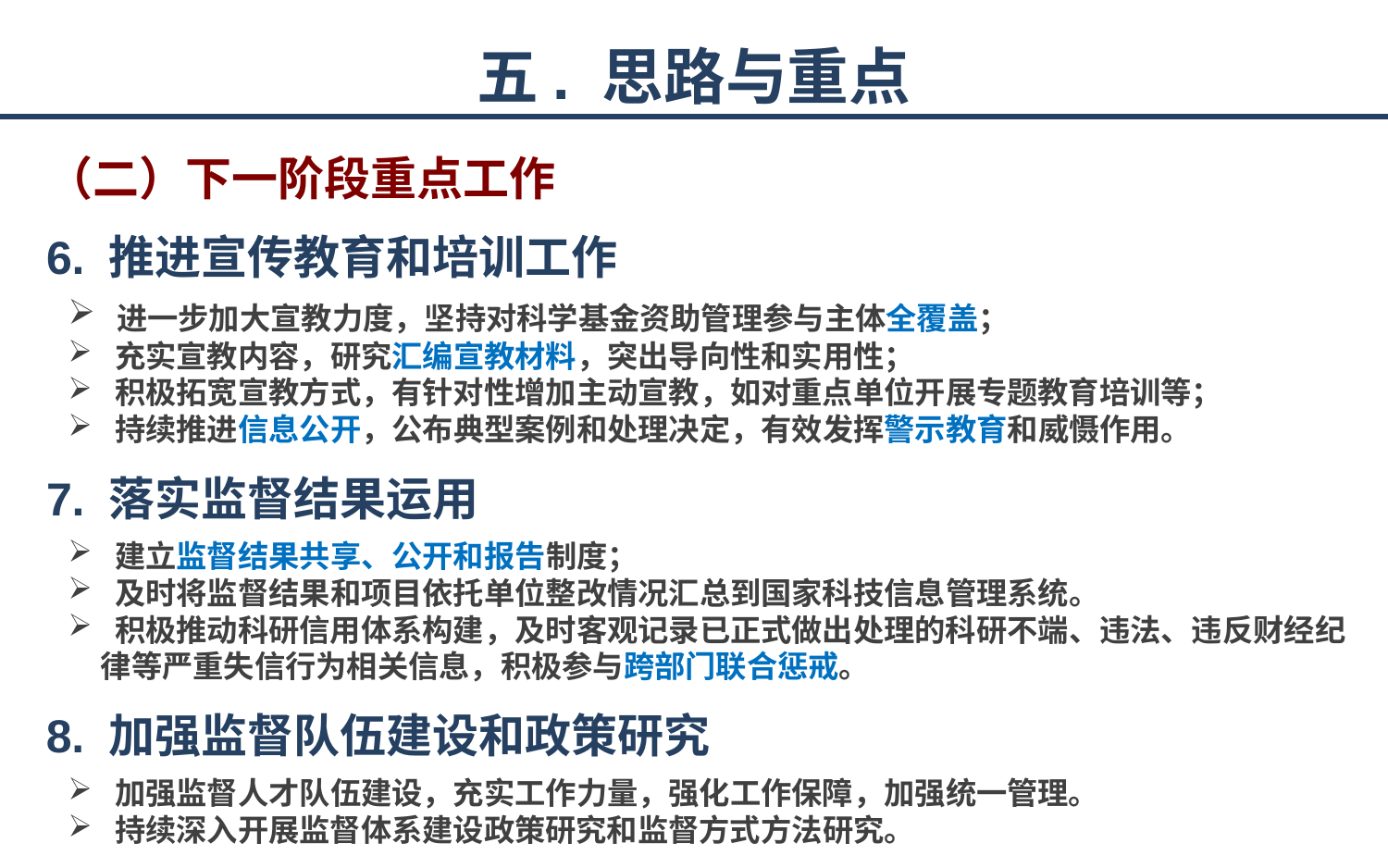

# 五. 思路与重点
（二）下一阶段重点工作
6. 推进宣传教育和培训工作
 进一步加大宣教力度，坚持对科学基金资助管理参与主体全覆盖；
 充实宣教内容，研究汇编宣教材料，突出导向性和实用性；
 积极拓宽宣教方式，有针对性增加主动宣教，如对重点单位开展专题教育培训等；
 持续推进信息公开，公布典型案例和处理决定，有效发挥警示教育和威慑作用。
7. 落实监督结果运用
 建立监督结果共享、公开和报告制度；
 及时将监督结果和项目依托单位整改情况汇总到国家科技信息管理系统。
 积极推动科研信用体系构建，及时客观记录已正式做出处理的科研不端、违法、违反财经纪律等严重失信行为相关信息，积极参与跨部门联合惩戒。
8. 加强监督队伍建设和政策研究
 加强监督人才队伍建设，充实工作力量，强化工作保障，加强统一管理。
 持续深入开展监督体系建设政策研究和监督方式方法研究。